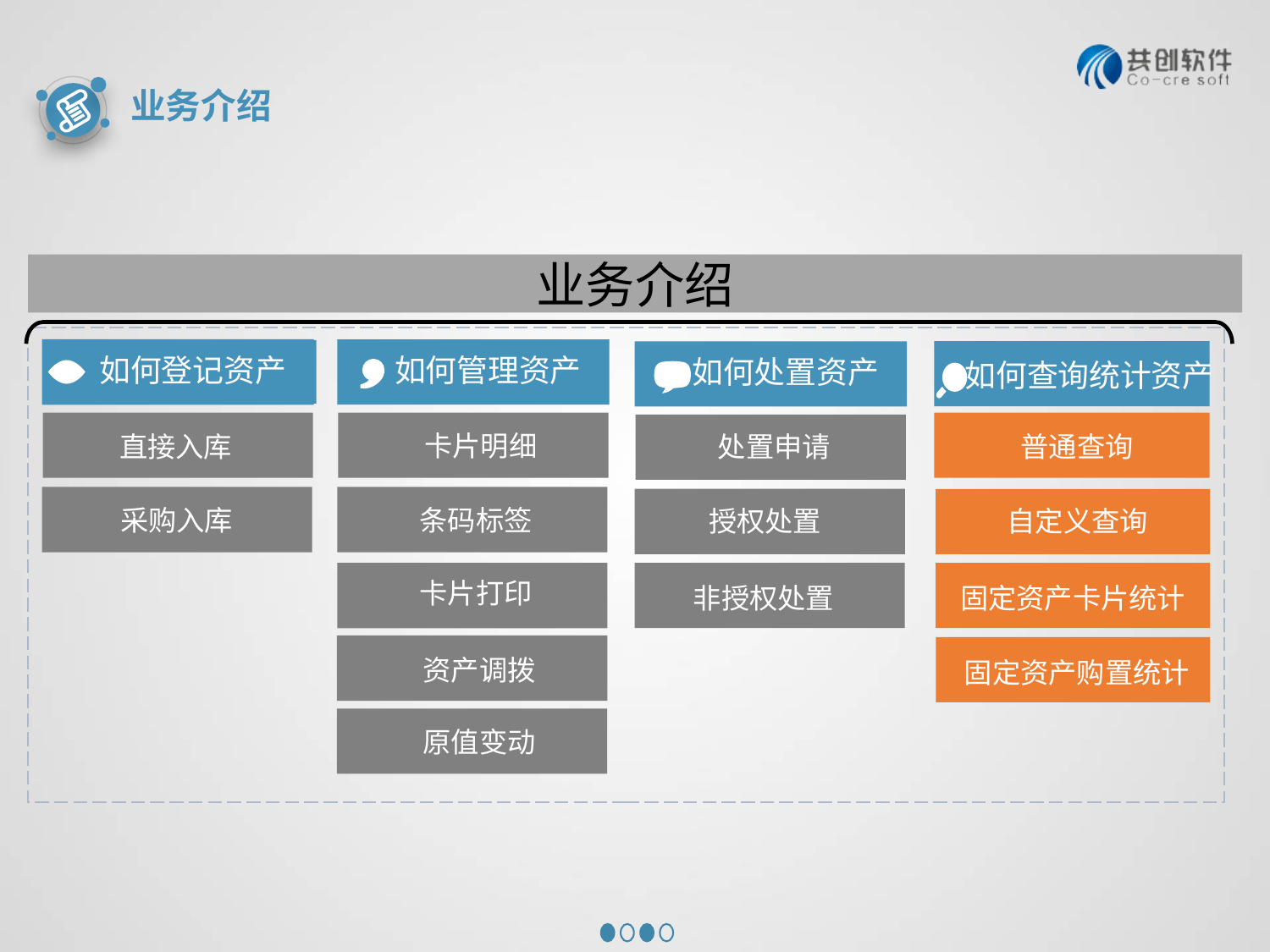

业务介绍

业务介绍

如何登记资产

直接入库

采购入库

如何管理资产

如何查询统计资产

如何处置资产

授权处置

非授权处置

卡片明细
处置申请
普通查询

条码标签
自定义查询

卡片打印
固定资产卡片统计

资产调拨
固定资产购置统计
原值变动